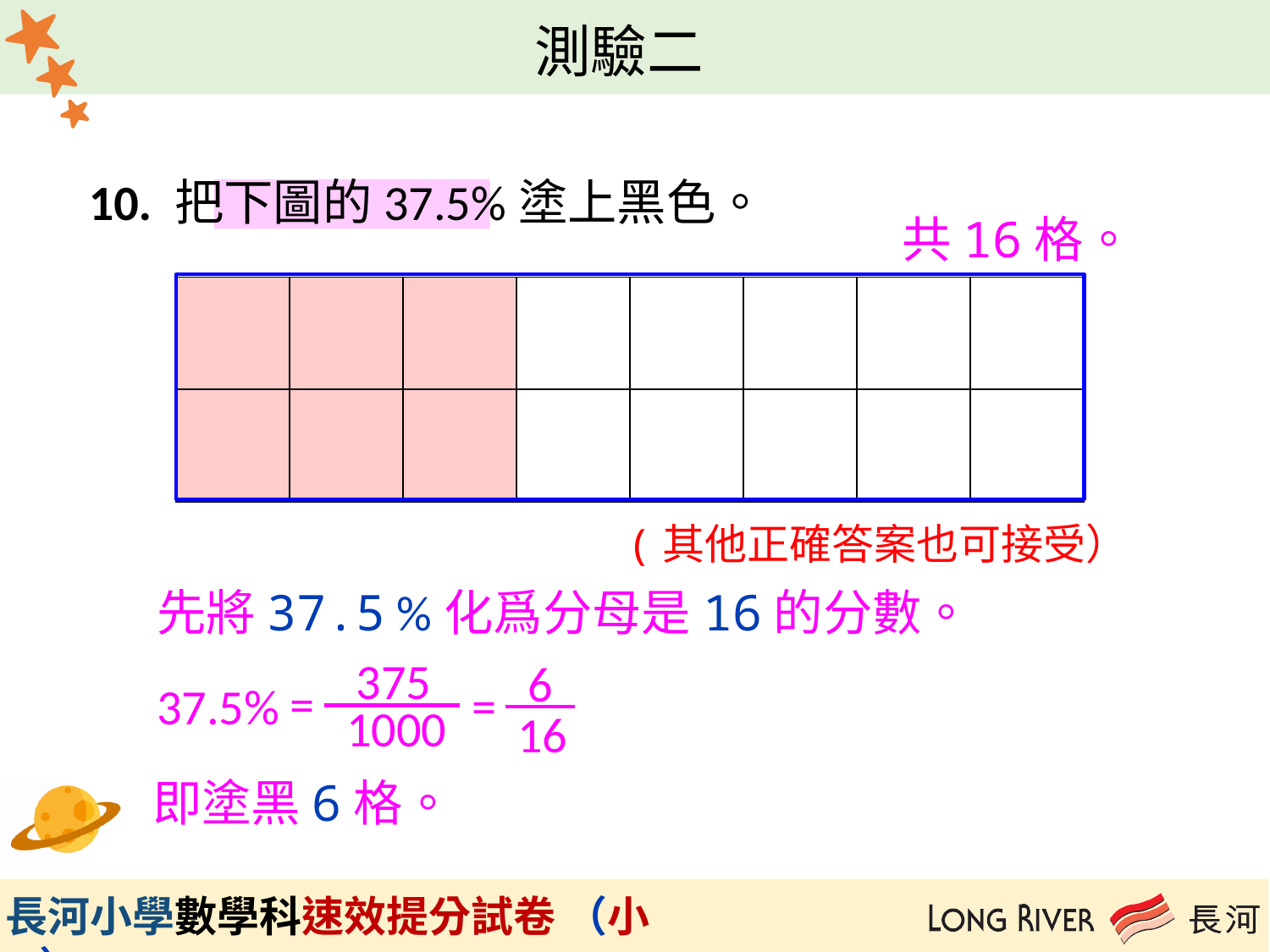

10. 把下圖的37.5%塗上黑色。

共16格。

|  |  |  |  |  |  |  |  |
| --- | --- | --- | --- | --- | --- | --- | --- |
|  |  |  |  |  |  |  |  |
(其他正確答案也可接受）
先將37.5 %化爲分母是16的分數。
375
1000
=
6
16
=
37.5%
即塗黑6格。